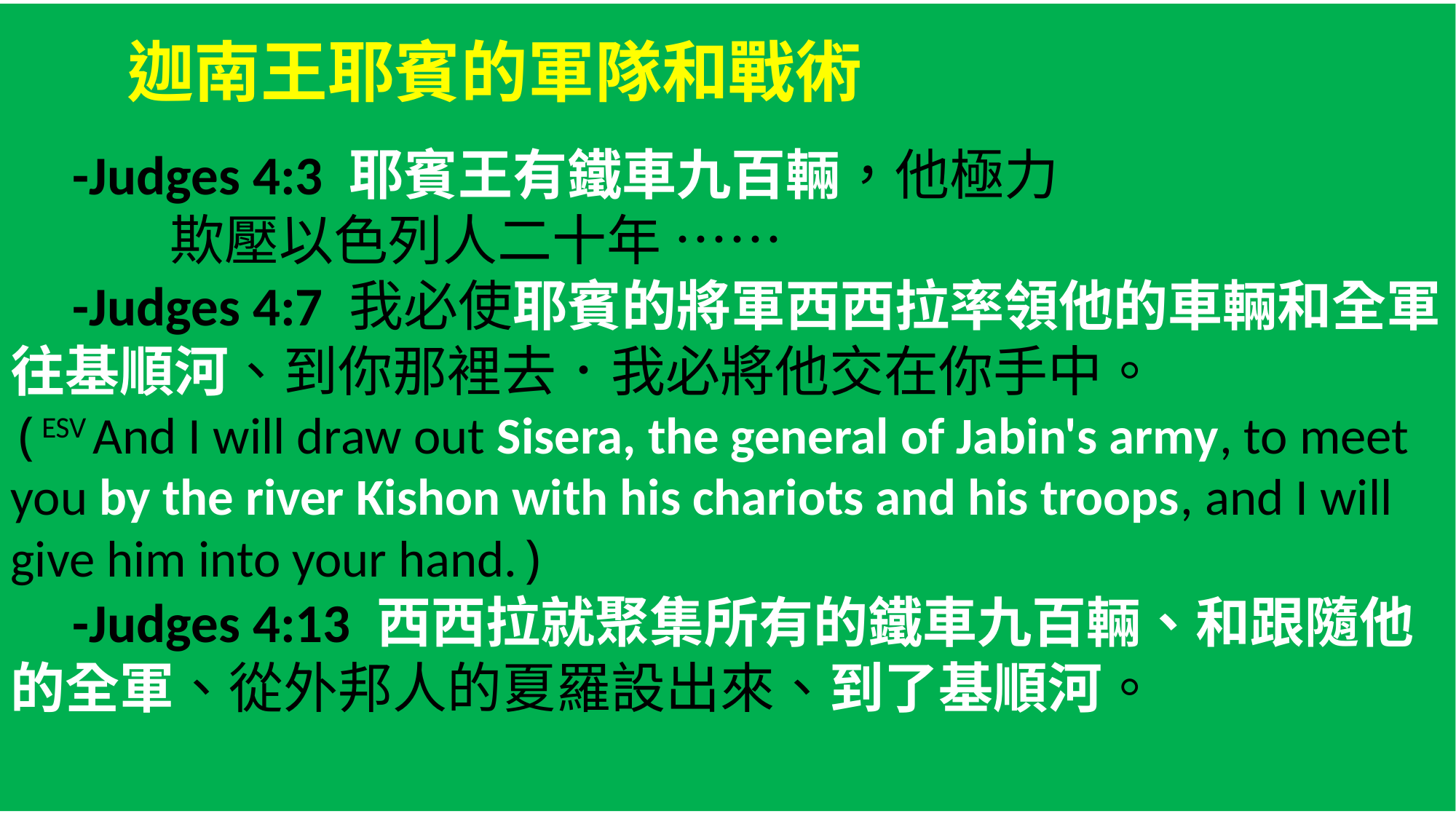

迦南王耶賓的軍隊和戰術

     -Judges 4:3 耶賓王有鐵車九百輛，他極力
            欺壓以色列人二十年 ……
     -Judges 4:7 我必使耶賓的將軍西西拉率領他的車輛和全軍、往基順河、到你那裡去．我必將他交在你手中。
(ESV And I will draw out Sisera, the general of Jabin's army, to meet you by the river Kishon with his chariots and his troops, and I will give him into your hand.)
     -Judges 4:13 西西拉就聚集所有的鐵車九百輛、和跟隨他的全軍、從外邦人的夏羅設出來、到了基順河。